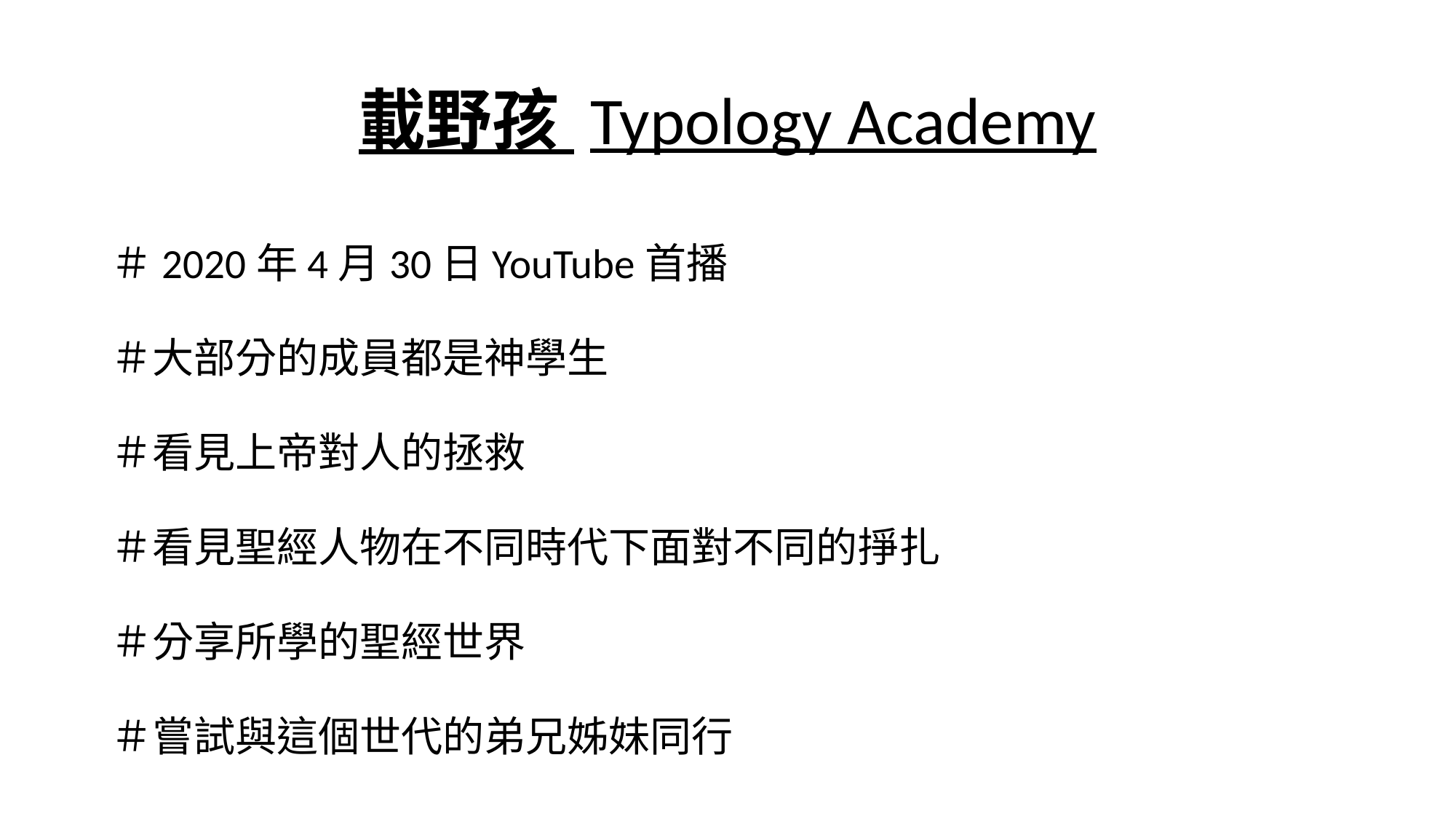

# 載野孩 Typology Academy
＃2020年4月30日YouTube首播
＃大部分的成員都是神學生
＃看見上帝對人的拯救
＃看見聖經人物在不同時代下面對不同的掙扎
＃分享所學的聖經世界
＃嘗試與這個世代的弟兄姊妹同行